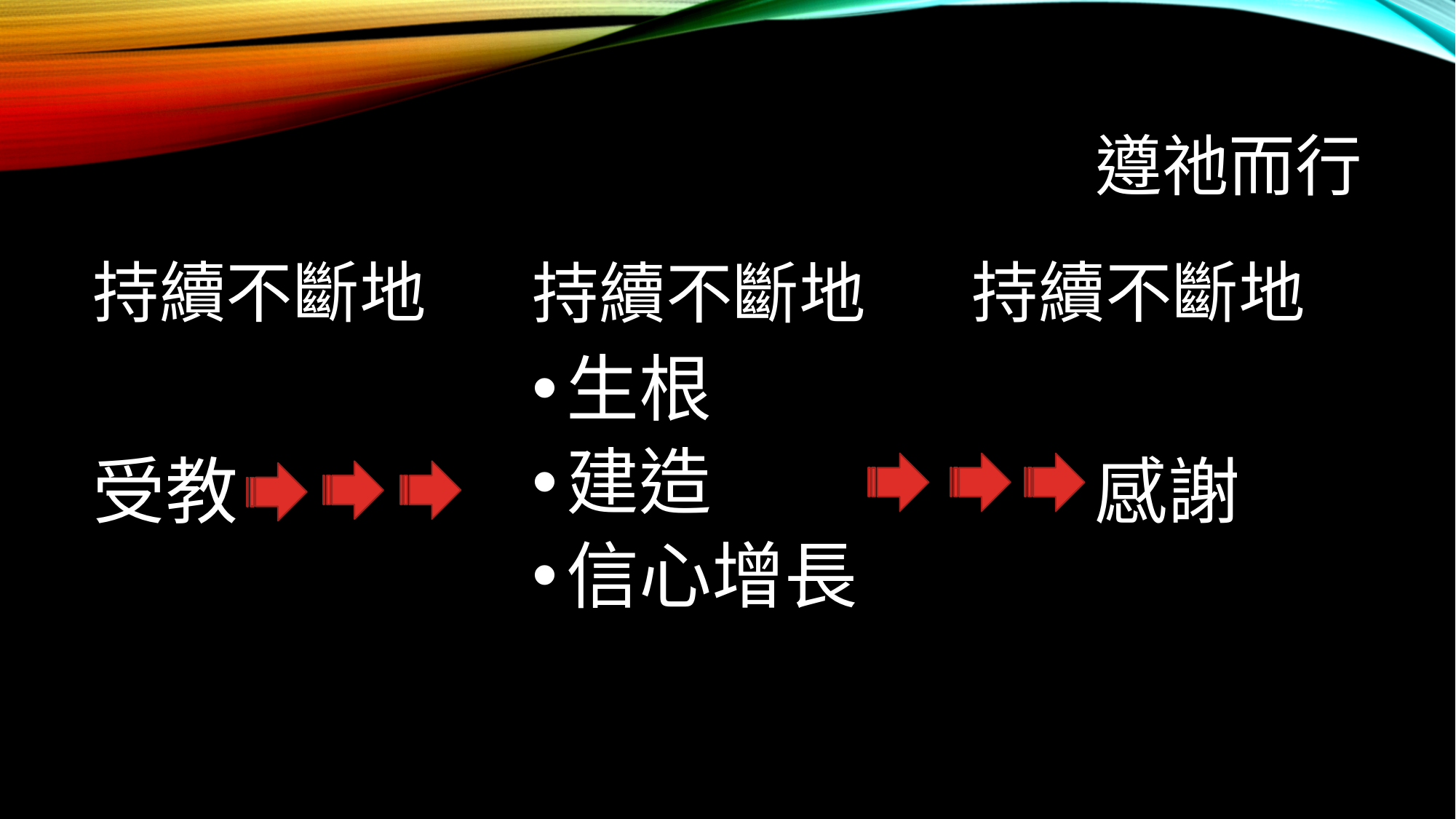

# 遵祂而行
持續不斷地
持續不斷地
持續不斷地
生根
建造
信心增長

受教

感謝